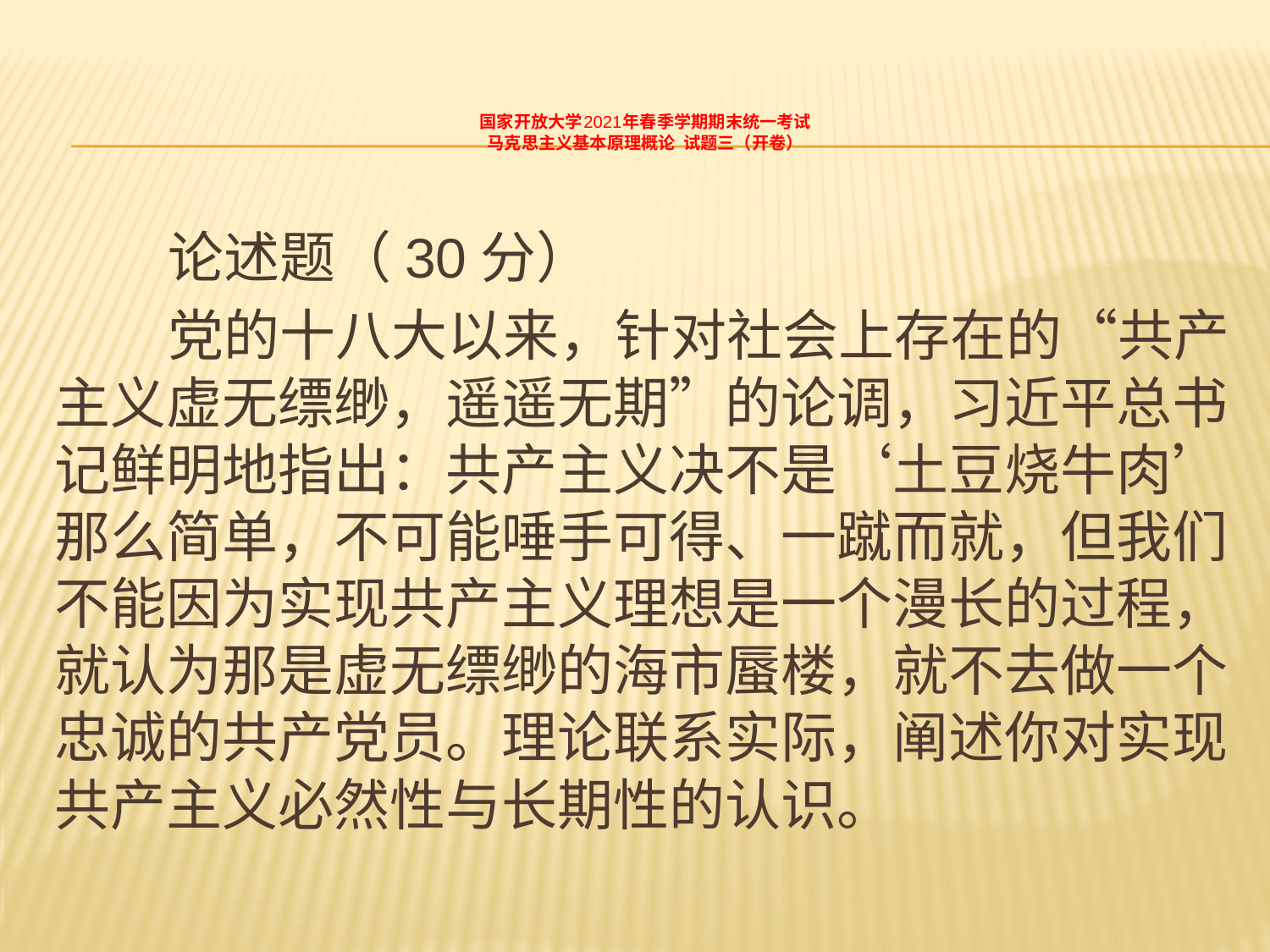

# 国家开放大学2021年春季学期期末统一考试 马克思主义基本原理概论  试题三（开卷）
        论述题（30分）
        党的十八大以来，针对社会上存在的“共产主义虚无缥缈，遥遥无期”的论调，习近平总书记鲜明地指出：共产主义决不是‘土豆烧牛肉’那么简单，不可能唾手可得、一蹴而就，但我们不能因为实现共产主义理想是一个漫长的过程，就认为那是虚无缥缈的海市蜃楼，就不去做一个忠诚的共产党员。理论联系实际，阐述你对实现共产主义必然性与长期性的认识。